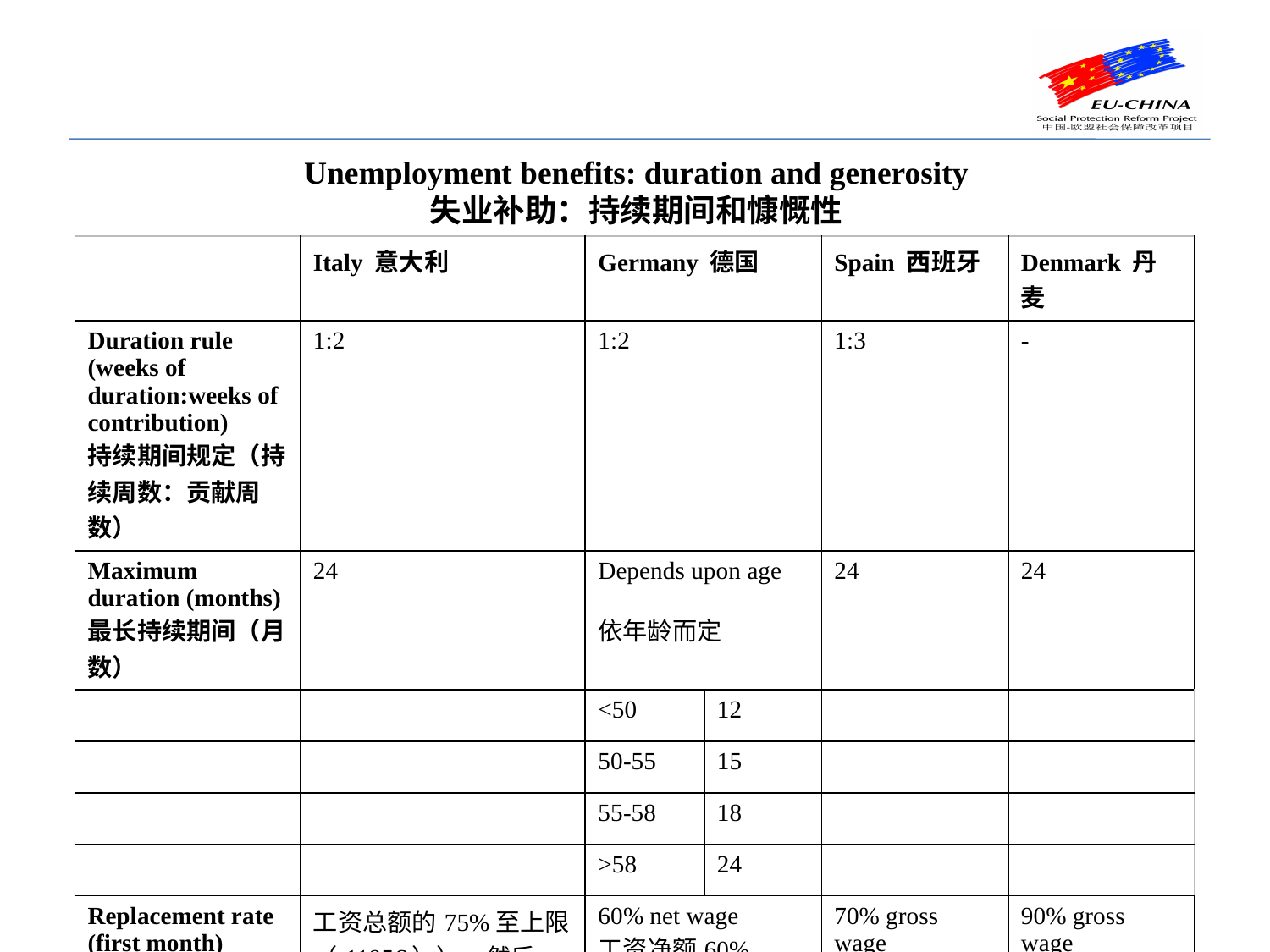

# Unemployment benefits: duration and generosity 失业补助：持续期间和慷慨性
|  | Italy 意大利 | Germany 德国 |  | Spain 西班牙 | Denmark 丹麦 |
| --- | --- | --- | --- | --- | --- |
| Duration rule (weeks of duration:weeks of contribution) 持续期间规定（持续周数：贡献周数） | 1:2 | 1:2 |  | 1:3 | - |
| Maximum duration (months) 最长持续期间（月数） | 24 | Depends upon age 依年龄而定 |  | 24 | 24 |
|  |  | <50 | 12 |  |  |
|  |  | 50-55 | 15 |  |  |
|  |  | 55-58 | 18 |  |  |
|  |  | >58 | 24 |  |  |
| Replacement rate (first month) 替代率（第一个月） | 工资总额的75%至上限（1195€）），然后25% 75% gross wage up to a ceiling (1195€), then 25% | 60% net wage 工资净额60% |  | 70% gross wage 工资总额70% | 90% gross wage 工资总额90% |